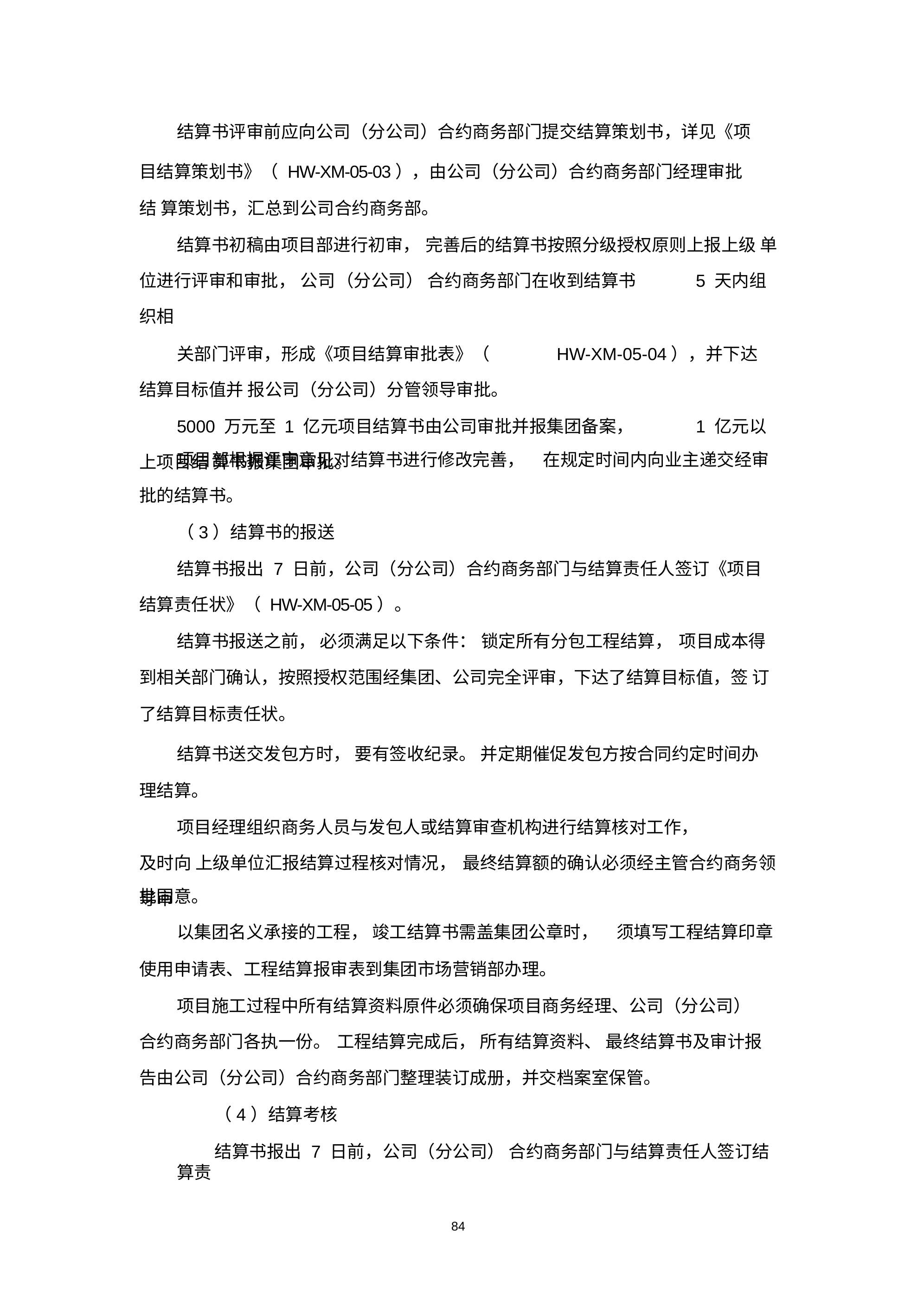

结算书评审前应向公司（分公司）合约商务部门提交结算策划书，详见《项
目结算策划书》（ HW-XM-05-03），由公司（分公司）合约商务部门经理审批结 算策划书，汇总到公司合约商务部。
结算书初稿由项目部进行初审， 完善后的结算书按照分级授权原则上报上级 单位进行评审和审批， 公司（分公司） 合约商务部门在收到结算书	5 天内组织相
关部门评审，形成《项目结算审批表》（	HW-XM-05-04），并下达结算目标值并 报公司（分公司）分管领导审批。
5000 万元至 1 亿元项目结算书由公司审批并报集团备案，	1 亿元以上项目结 算书报集团审批。
项目部根据评审意见对结算书进行修改完善，
批的结算书。
（3）结算书的报送
在规定时间内向业主递交经审
结算书报出 7 日前，公司（分公司）合约商务部门与结算责任人签订《项目
结算责任状》（ HW-XM-05-05）。
结算书报送之前， 必须满足以下条件： 锁定所有分包工程结算， 项目成本得 到相关部门确认，按照授权范围经集团、公司完全评审，下达了结算目标值，签 订了结算目标责任状。
结算书送交发包方时， 要有签收纪录。 并定期催促发包方按合同约定时间办 理结算。
项目经理组织商务人员与发包人或结算审查机构进行结算核对工作，	及时向 上级单位汇报结算过程核对情况， 最终结算额的确认必须经主管合约商务领导审
批同意。
以集团名义承接的工程， 竣工结算书需盖集团公章时，
须填写工程结算印章
使用申请表、工程结算报审表到集团市场营销部办理。
项目施工过程中所有结算资料原件必须确保项目商务经理、公司（分公司）  合约商务部门各执一份。 工程结算完成后， 所有结算资料、 最终结算书及审计报 告由公司（分公司）合约商务部门整理装订成册，并交档案室保管。
（4）结算考核
结算书报出 7 日前，公司（分公司） 合约商务部门与结算责任人签订结算责
84